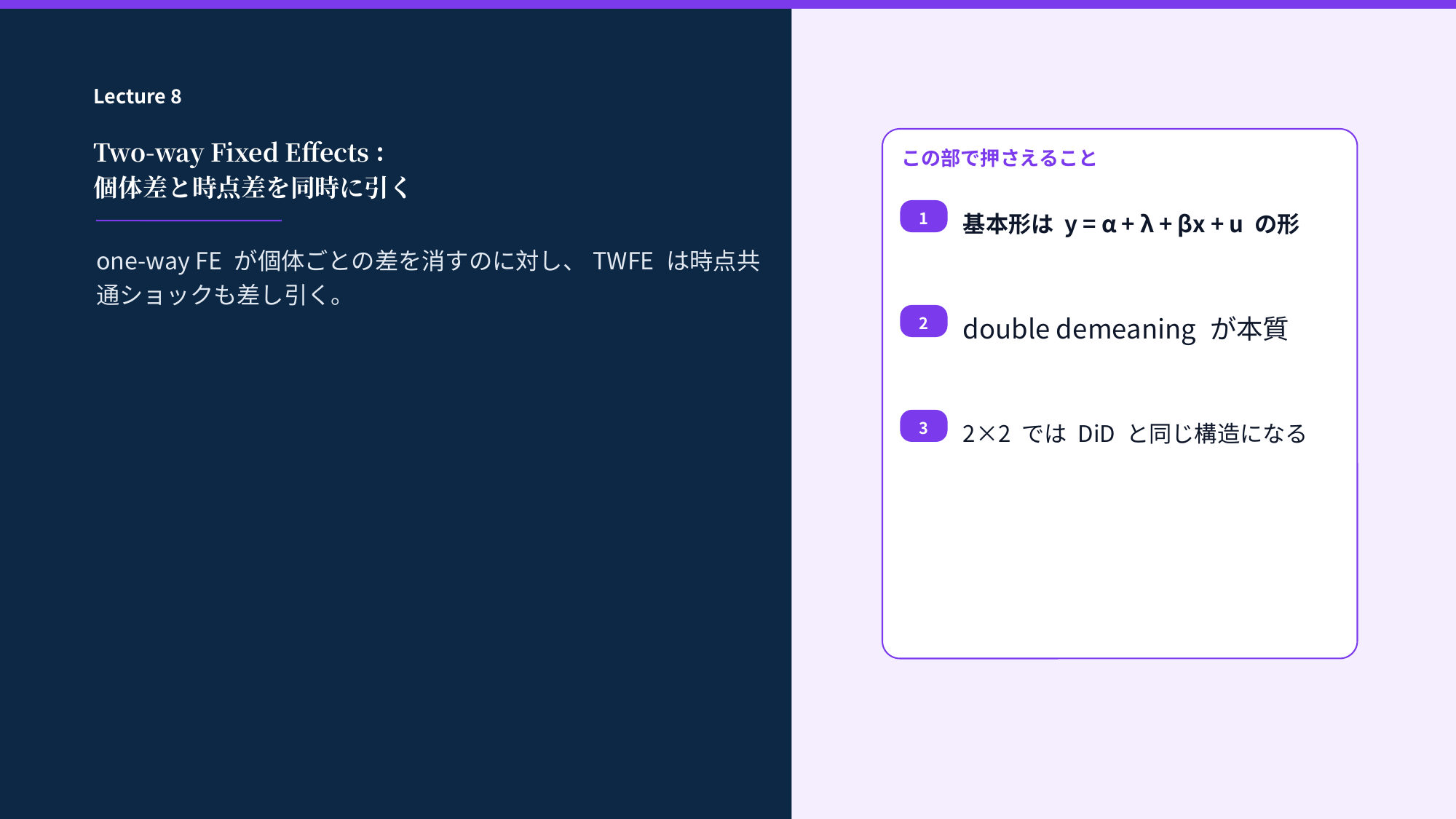

TWFE
Lecture 8
Lecture 8

Two-way Fixed Effects：
個体差と時点差を同時に引く
この部で押さえること
基本形は y = α + λ + βx + u の形

1

one-way FE が個体ごとの差を消すのに対し、TWFE は時点共通ショックも差し引く。
double demeaning が本質

2
2×2 では DiD と同じ構造になる

3
49
計量経済学 I ｜ Lecture 8